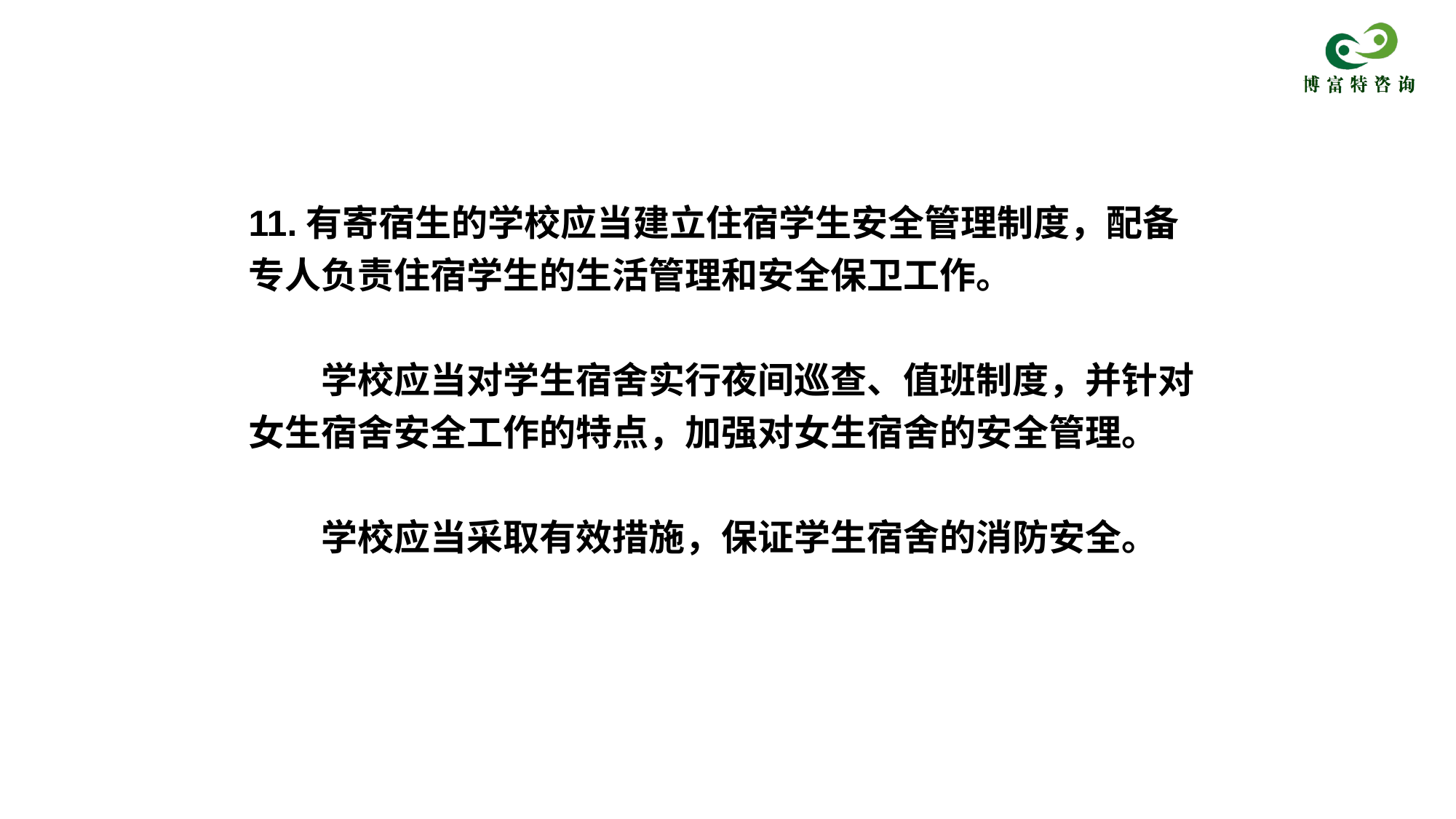

11.有寄宿生的学校应当建立住宿学生安全管理制度，配备专人负责住宿学生的生活管理和安全保卫工作。

　　学校应当对学生宿舍实行夜间巡查、值班制度，并针对女生宿舍安全工作的特点，加强对女生宿舍的安全管理。

　　学校应当采取有效措施，保证学生宿舍的消防安全。
15